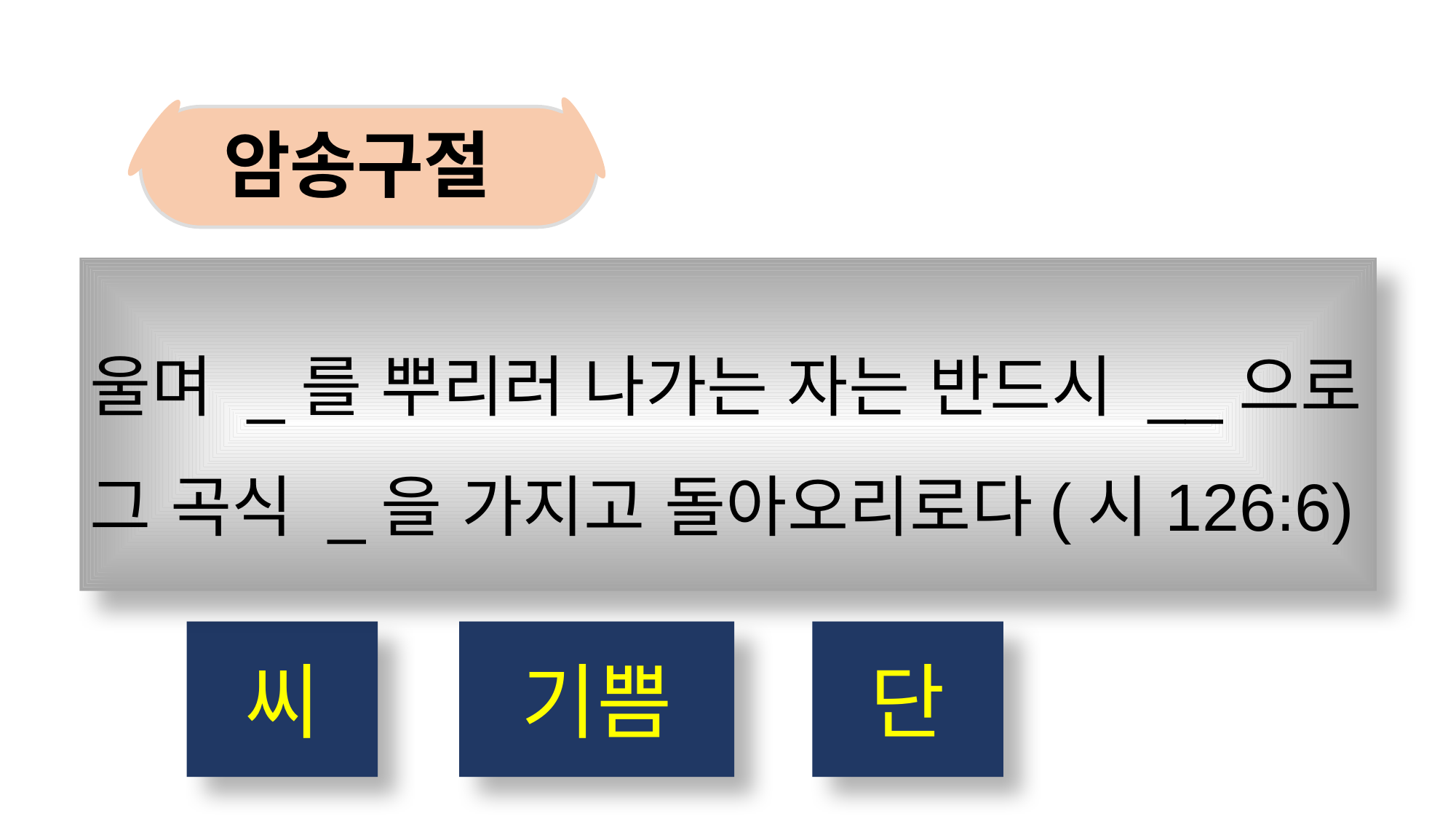

암송구절
울며 _를 뿌리러 나가는 자는 반드시 __으로 그 곡식 _을 가지고 돌아오리로다(시126:6)
씨
기쁨
단